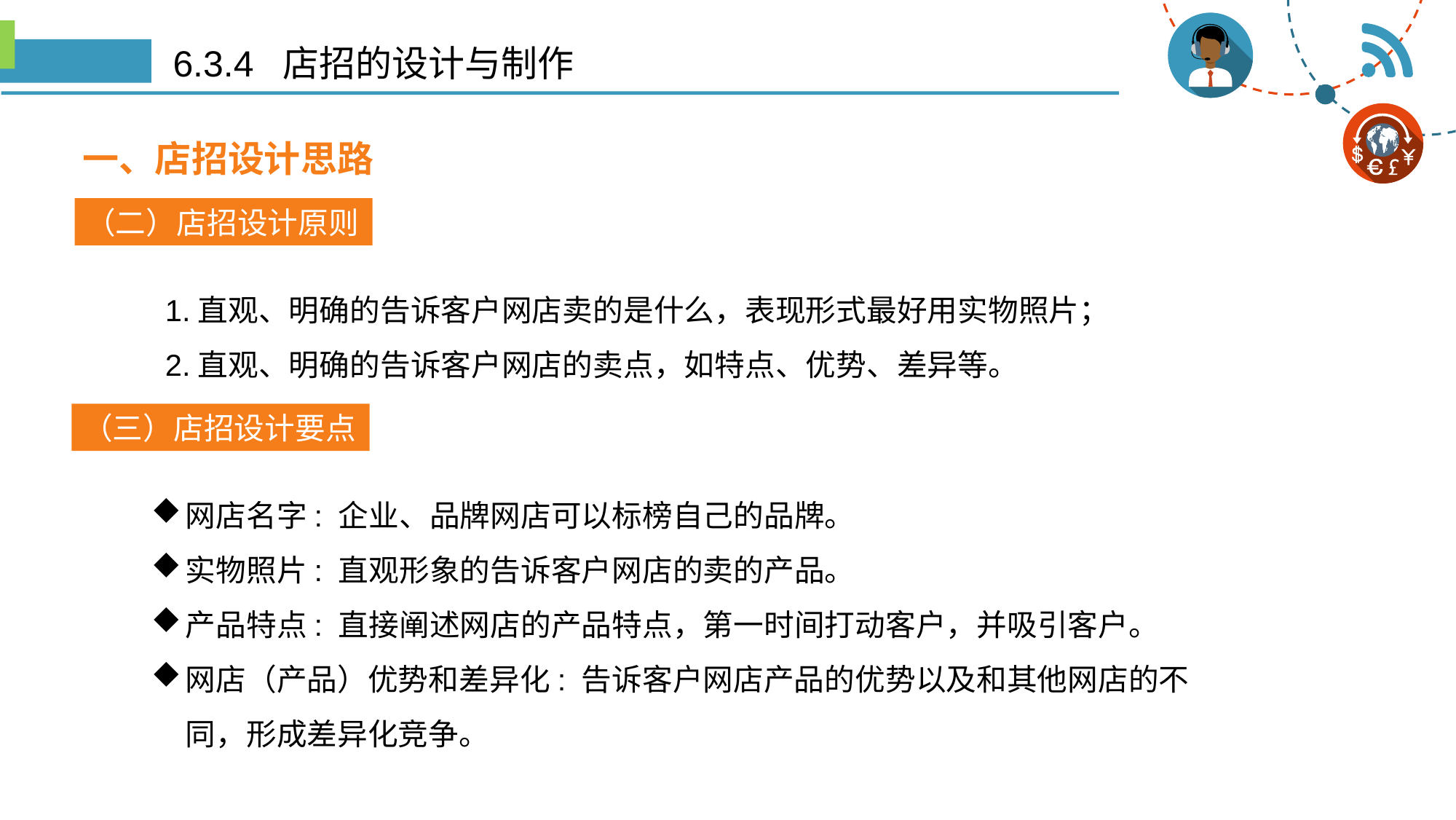

6.3.4  店招的设计与制作
一、店招设计思路
（二）店招设计原则
1.直观、明确的告诉客户网店卖的是什么，表现形式最好用实物照片；
2.直观、明确的告诉客户网店的卖点，如特点、优势、差异等。
（三）店招设计要点
网店名字: 企业、品牌网店可以标榜自己的品牌。
实物照片: 直观形象的告诉客户网店的卖的产品。
产品特点: 直接阐述网店的产品特点，第一时间打动客户，并吸引客户。
网店（产品）优势和差异化: 告诉客户网店产品的优势以及和其他网店的不同，形成差异化竞争。